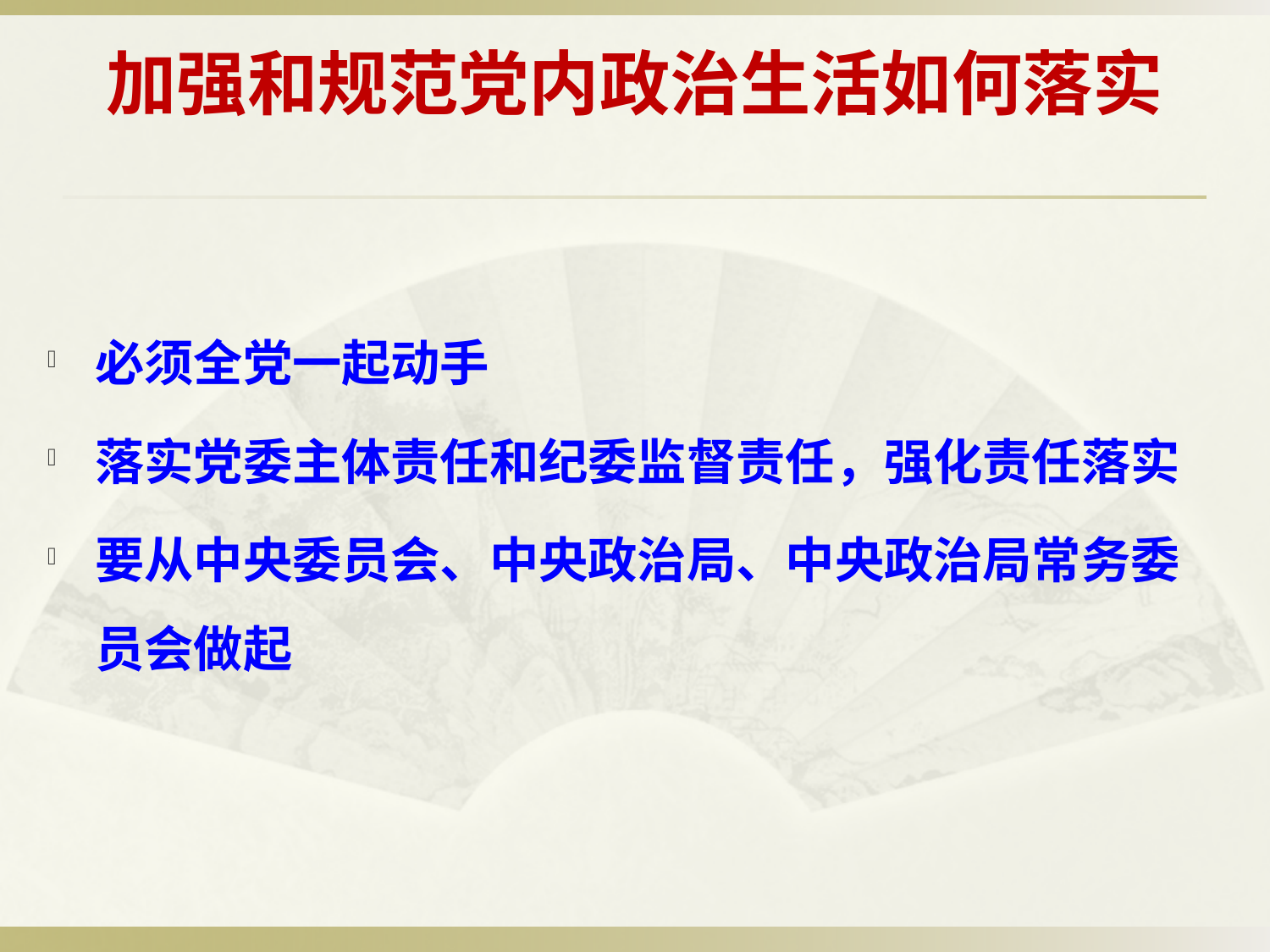

# 加强和规范党内政治生活如何落实
必须全党一起动手
落实党委主体责任和纪委监督责任，强化责任落实
要从中央委员会、中央政治局、中央政治局常务委员会做起